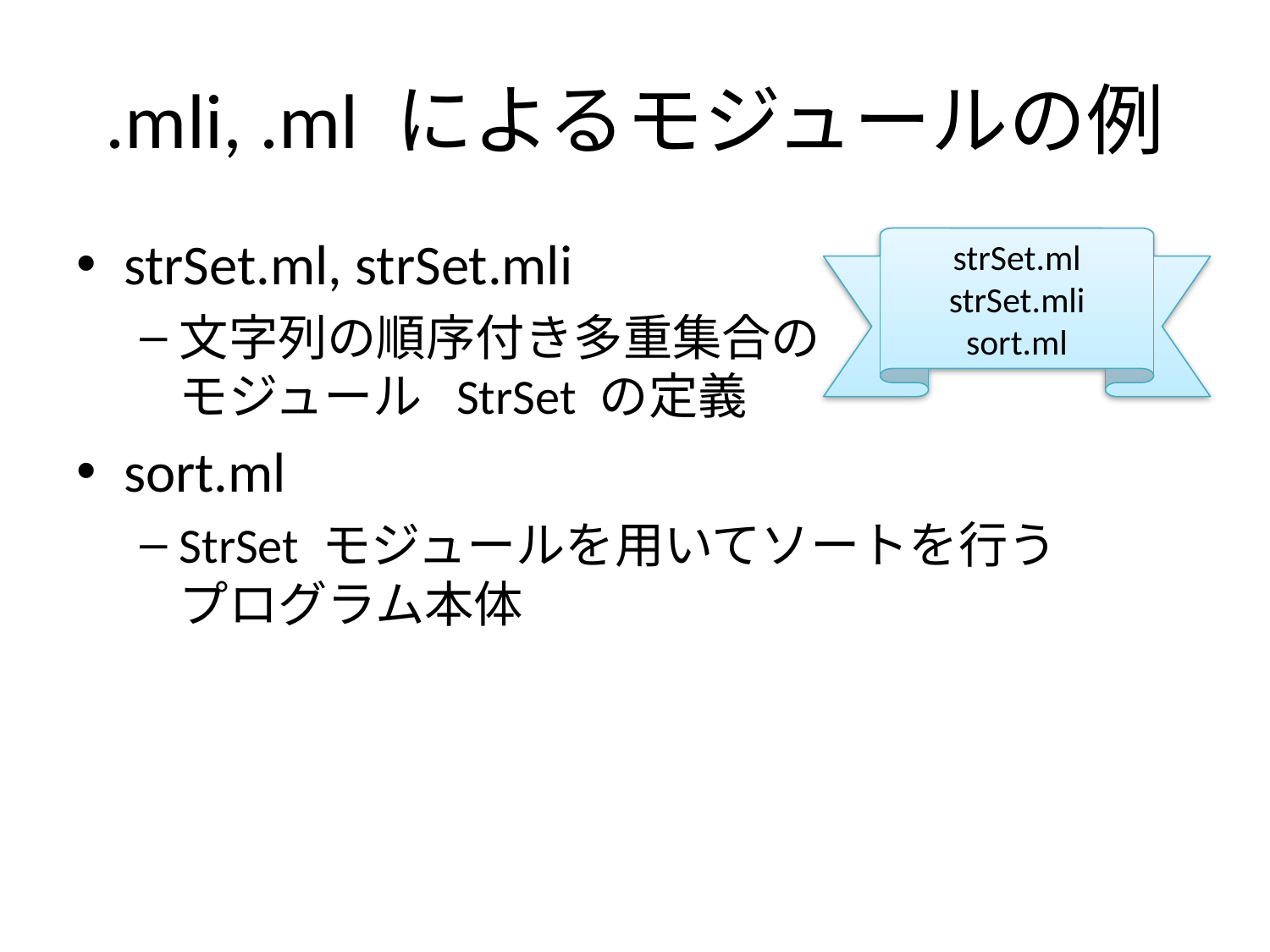

# .mli, .ml によるモジュールの例
strSet.ml, strSet.mli
文字列の順序付き多重集合の
モジュール  StrSet の定義
sort.ml
StrSet モジュールを用いてソートを行う
プログラム本体
strSet.ml
strSet.mli
sort.ml